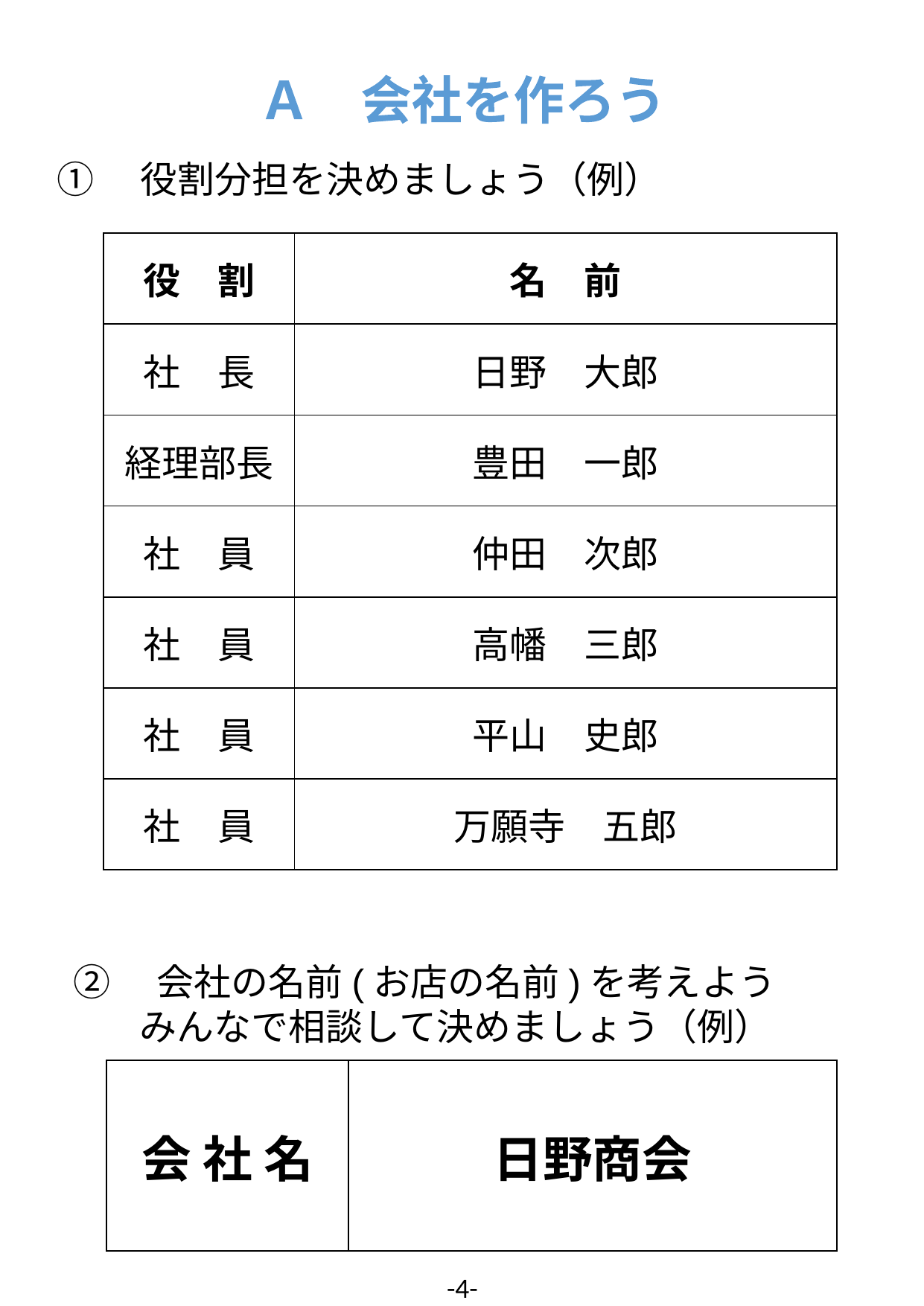

Ａ　会社を作ろう
①　役割分担を決めましょう（例）
| 役　割 | 名　前 |
| --- | --- |
| 社　長 | 日野　大郎 |
| 経理部長 | 豊田　一郎 |
| 社　員 | 仲田　次郎 |
| 社　員 | 高幡　三郎 |
| 社　員 | 平山　史郎 |
| 社　員 | 万願寺　五郎 |
②　会社の名前(お店の名前)を考えよう
みんなで相談して決めましょう（例）
| 会 社 名 | 日野商会 |
| --- | --- |
-4-